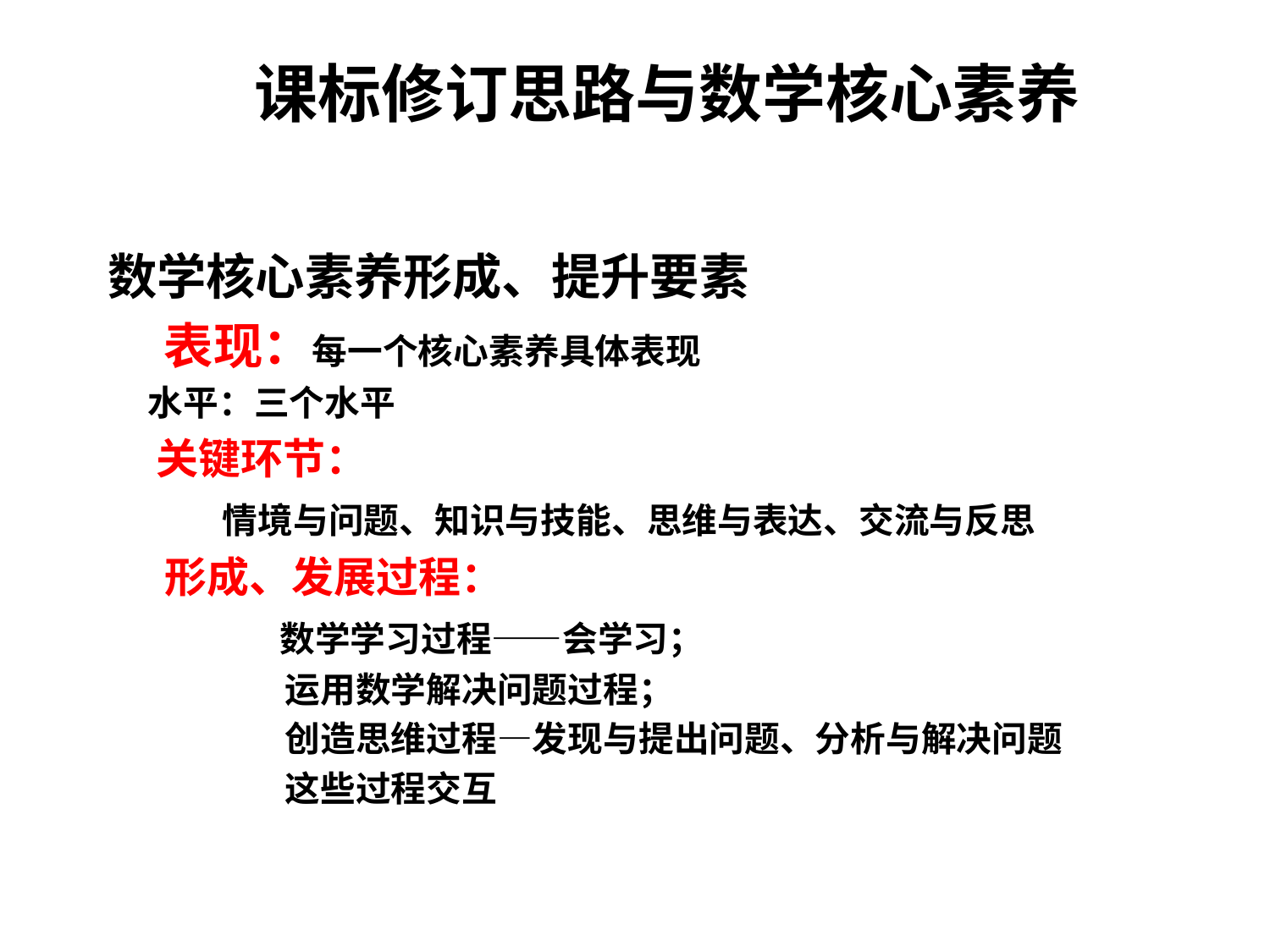

# 课标修订思路与数学核心素养

数学核心素养形成、提升要素
    表现：每一个核心素养具体表现
    水平：三个水平
    关键环节：
           情境与问题、知识与技能、思维与表达、交流与反思
      形成、发展过程：
                 数学学习过程——会学习；
                     运用数学解决问题过程；
                     创造思维过程—发现与提出问题、分析与解决问题
                     这些过程交互